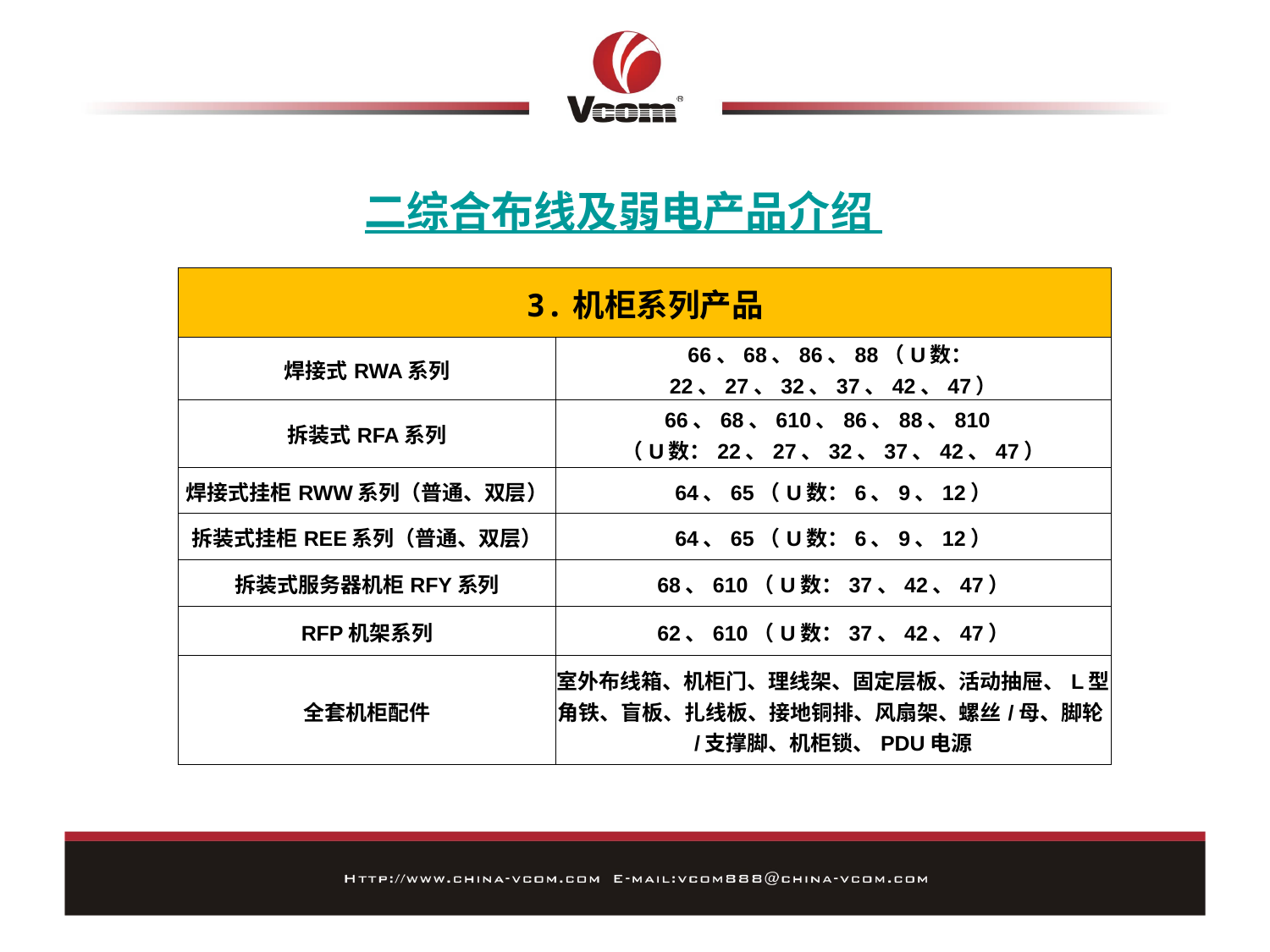

二综合布线及弱电产品介绍
| 3.机柜系列产品 |  |
| --- | --- |
| 焊接式RWA系列 | 66、68、86、88（U数：22、27、32、37、42、47） |
| 拆装式RFA系列 | 66、68、610、86、88、810 （U数：22、27、32、37、42、47） |
| 焊接式挂柜RWW系列（普通、双层） | 64、65（U数：6、9、12） |
| 拆装式挂柜REE系列（普通、双层） | 64、65（U数：6、9、12） |
| 拆装式服务器机柜RFY系列 | 68、610（U数：37、42、47） |
| RFP机架系列 | 62、610（U数：37、42、47） |
| 全套机柜配件 | 室外布线箱、机柜门、理线架、固定层板、活动抽屉、L型角铁、盲板、扎线板、接地铜排、风扇架、螺丝/母、脚轮/支撑脚、机柜锁、PDU电源 |